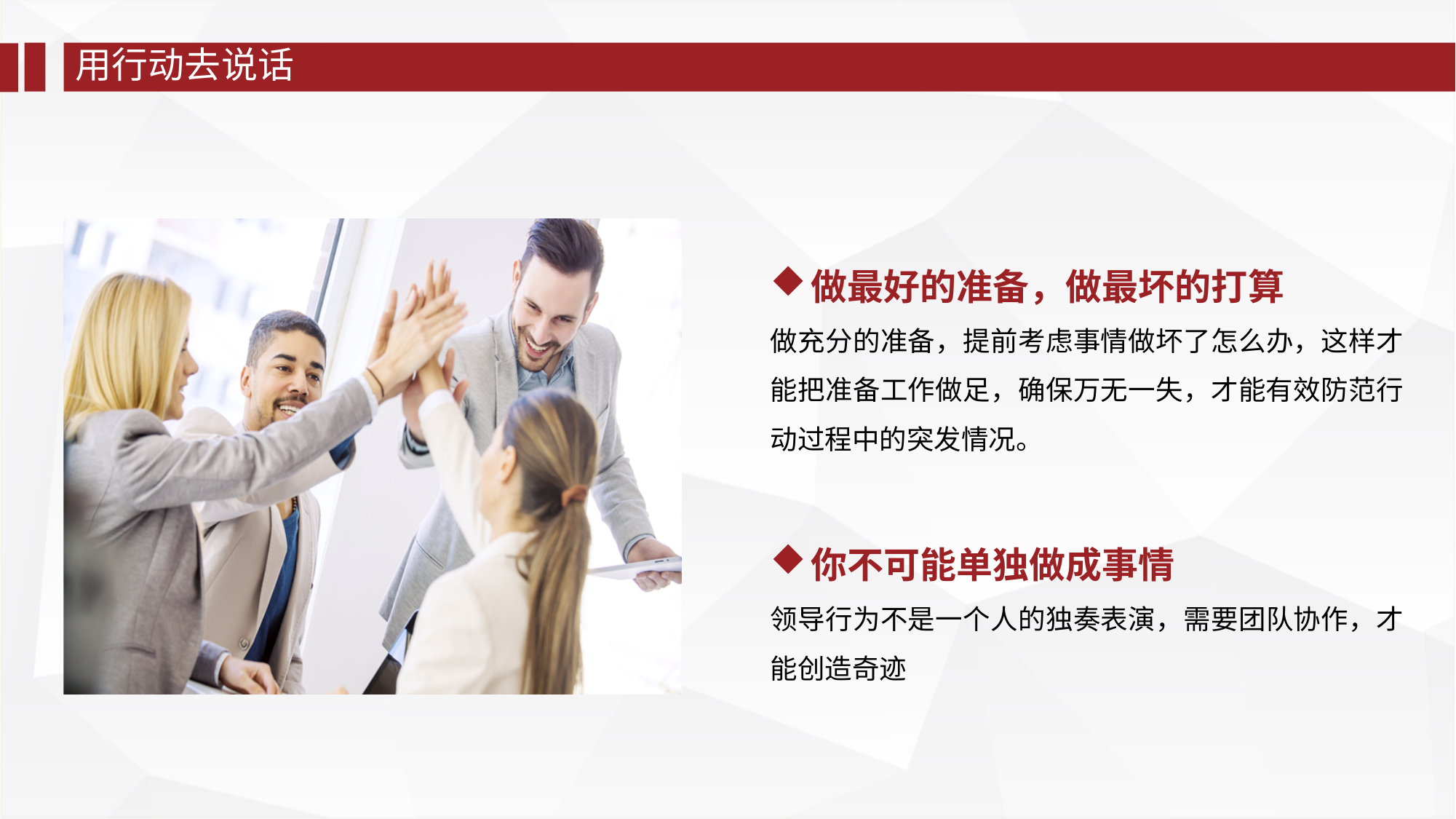

用行动去说话

做最好的准备，做最坏的打算
做充分的准备，提前考虑事情做坏了怎么办，这样才能把准备工作做足，确保万无一失，才能有效防范行动过程中的突发情况。

你不可能单独做成事情
领导行为不是一个人的独奏表演，需要团队协作，才能创造奇迹